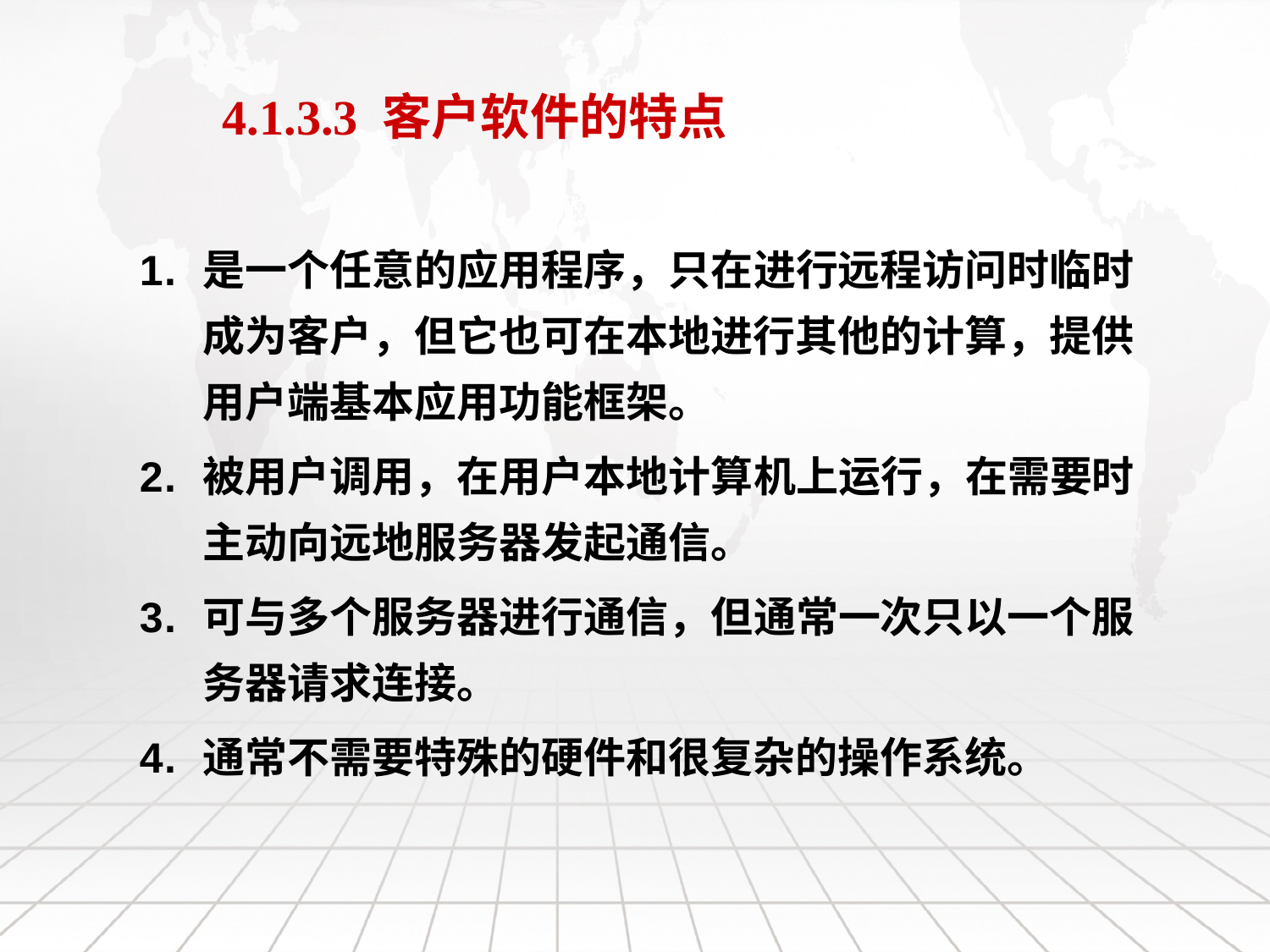

4.1.3.3 客户软件的特点
是一个任意的应用程序，只在进行远程访问时临时成为客户，但它也可在本地进行其他的计算，提供用户端基本应用功能框架。
被用户调用，在用户本地计算机上运行，在需要时主动向远地服务器发起通信。
可与多个服务器进行通信，但通常一次只以一个服务器请求连接。
通常不需要特殊的硬件和很复杂的操作系统。